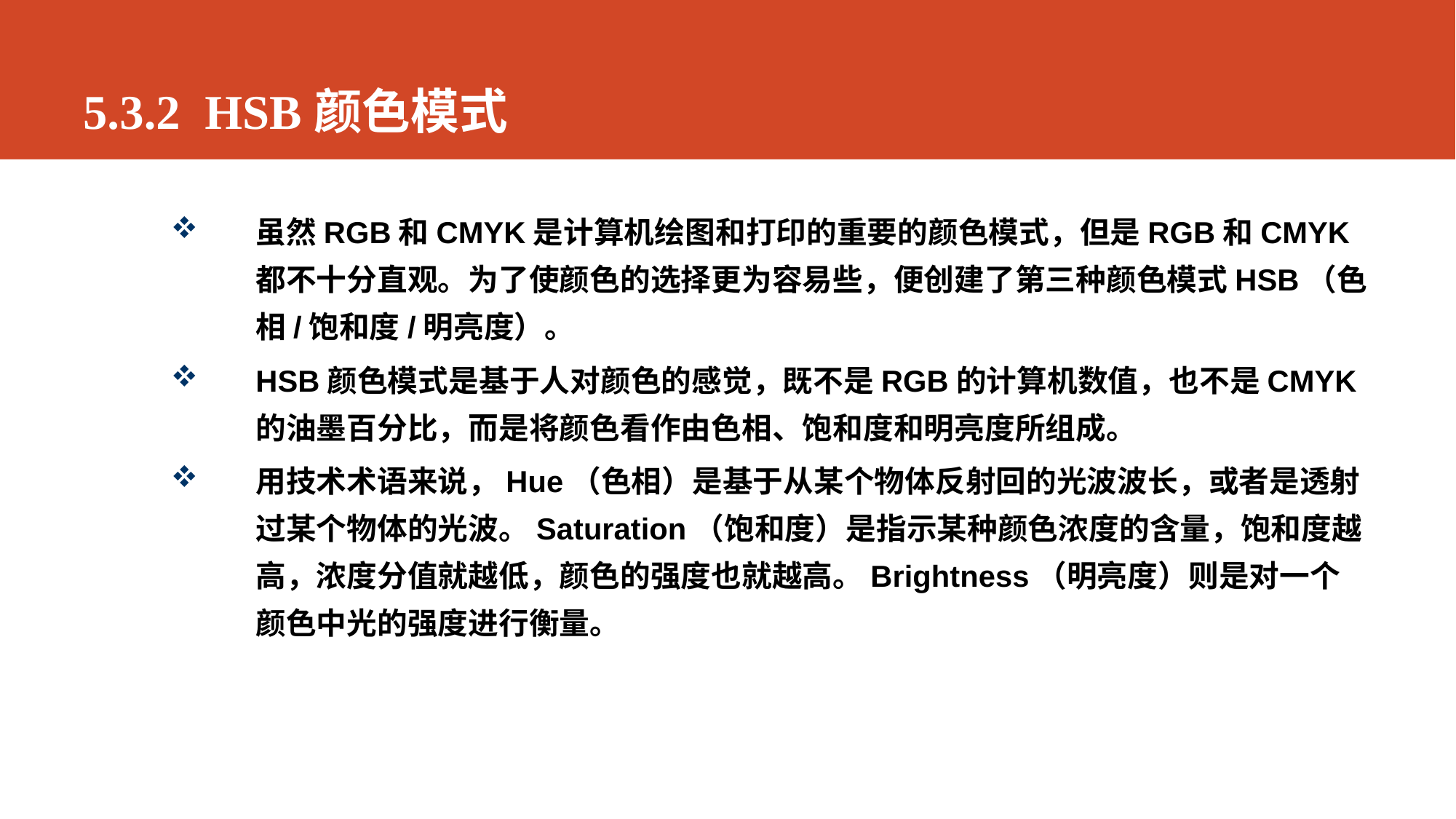

# 5.3.2  HSB颜色模式
虽然RGB和CMYK是计算机绘图和打印的重要的颜色模式，但是RGB和CMYK都不十分直观。为了使颜色的选择更为容易些，便创建了第三种颜色模式HSB（色相/饱和度/明亮度）。
HSB颜色模式是基于人对颜色的感觉，既不是RGB的计算机数值，也不是CMYK的油墨百分比，而是将颜色看作由色相、饱和度和明亮度所组成。
用技术术语来说，Hue（色相）是基于从某个物体反射回的光波波长，或者是透射过某个物体的光波。Saturation（饱和度）是指示某种颜色浓度的含量，饱和度越高，浓度分值就越低，颜色的强度也就越高。Brightness（明亮度）则是对一个颜色中光的强度进行衡量。